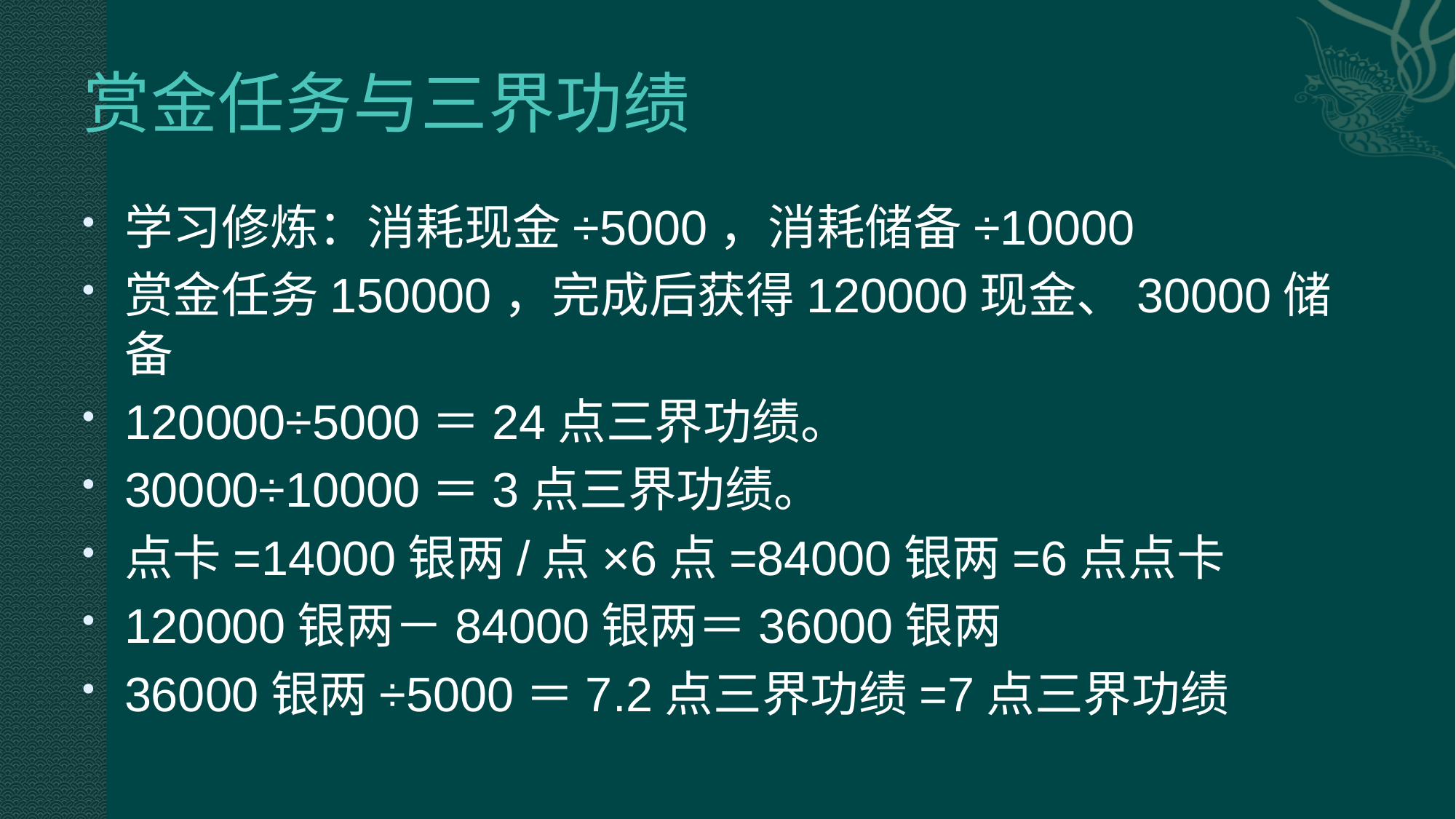

# 赏金任务与三界功绩
学习修炼：消耗现金÷5000，消耗储备÷10000
赏金任务150000，完成后获得120000现金、30000储备
120000÷5000＝24点三界功绩。
30000÷10000＝3点三界功绩。
点卡=14000银两/点×6点=84000银两=6点点卡
120000银两－84000银两＝36000银两
36000银两÷5000＝7.2点三界功绩=7点三界功绩